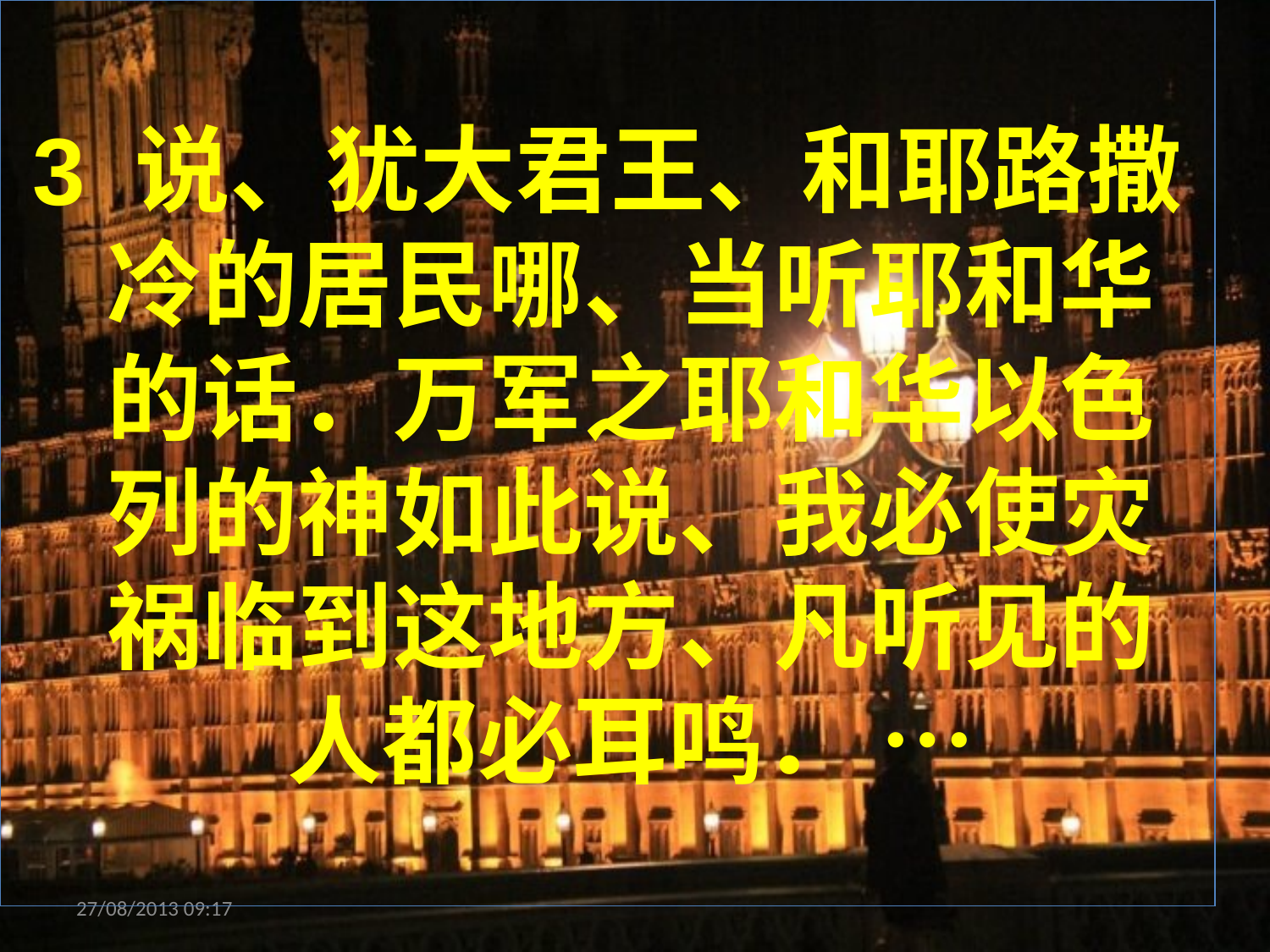

3 说、犹大君王、和耶路撒冷的居民哪、当听耶和华的话．万军之耶和华以色列的神如此说、我必使灾祸临到这地方、凡听见的人都必耳鸣． …
27/08/2013 09:17